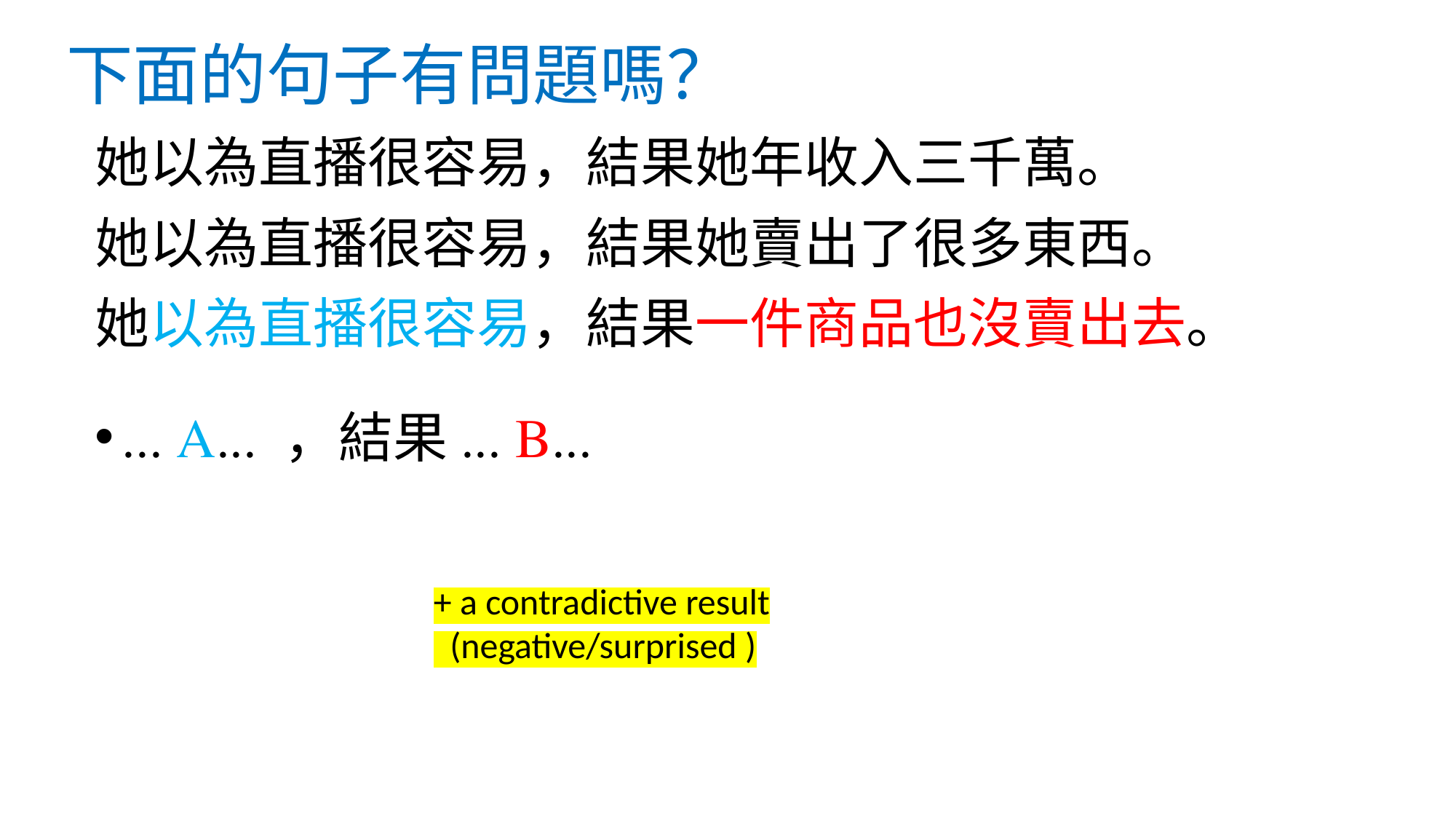

# 下面的句子有問題嗎？
她以為直播很容易，結果她年收入三千萬。
她以為直播很容易，結果她賣出了很多東西。
她以為直播很容易，結果一件商品也沒賣出去。
... A... ，結果... B...
+ a contradictive result
  (negative/surprised )